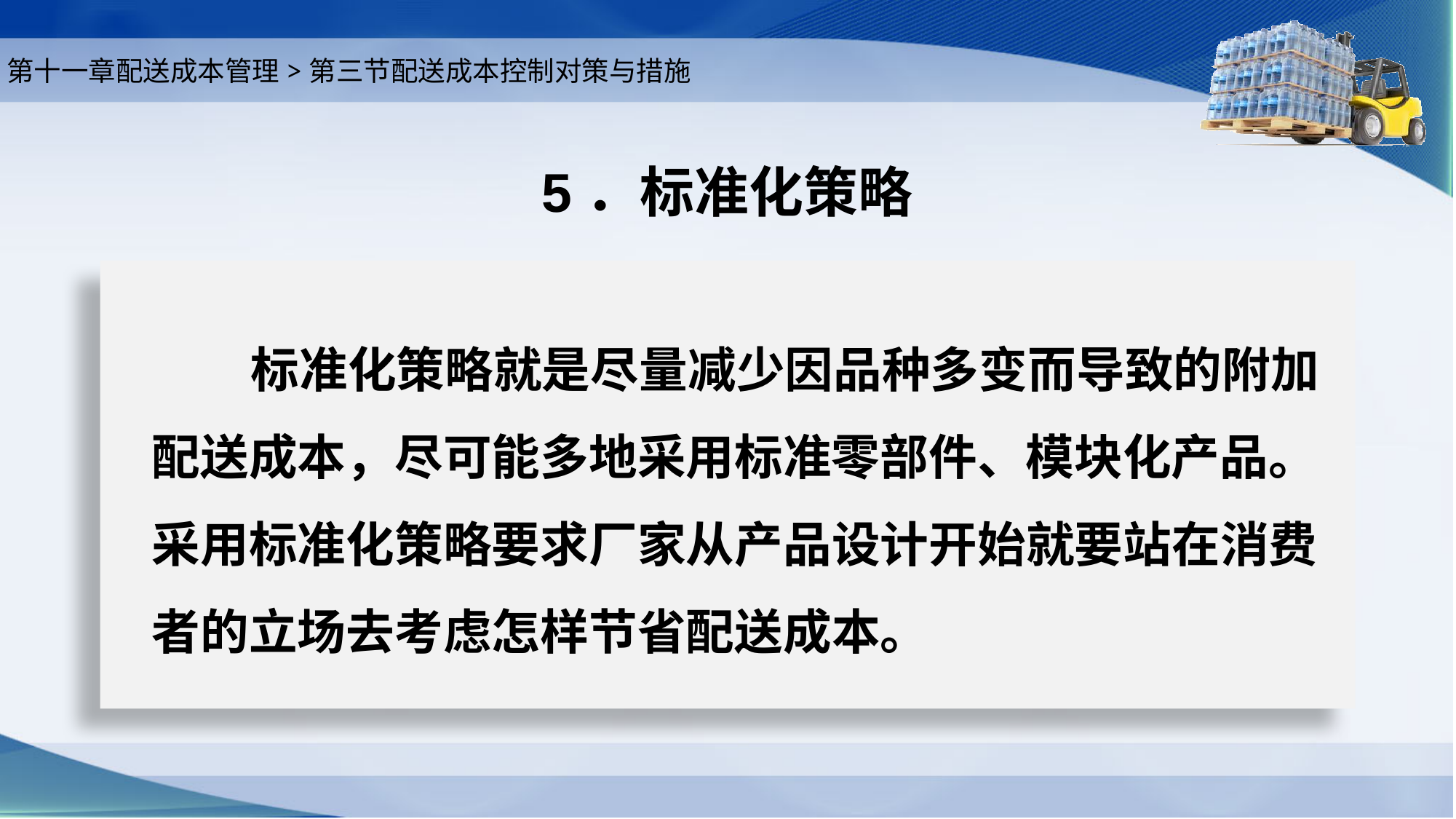

第十一章配送成本管理>第三节配送成本控制对策与措施
# 5．标准化策略
标准化策略就是尽量减少因品种多变而导致的附加配送成本，尽可能多地采用标准零部件、模块化产品。采用标准化策略要求厂家从产品设计开始就要站在消费者的立场去考虑怎样节省配送成本。